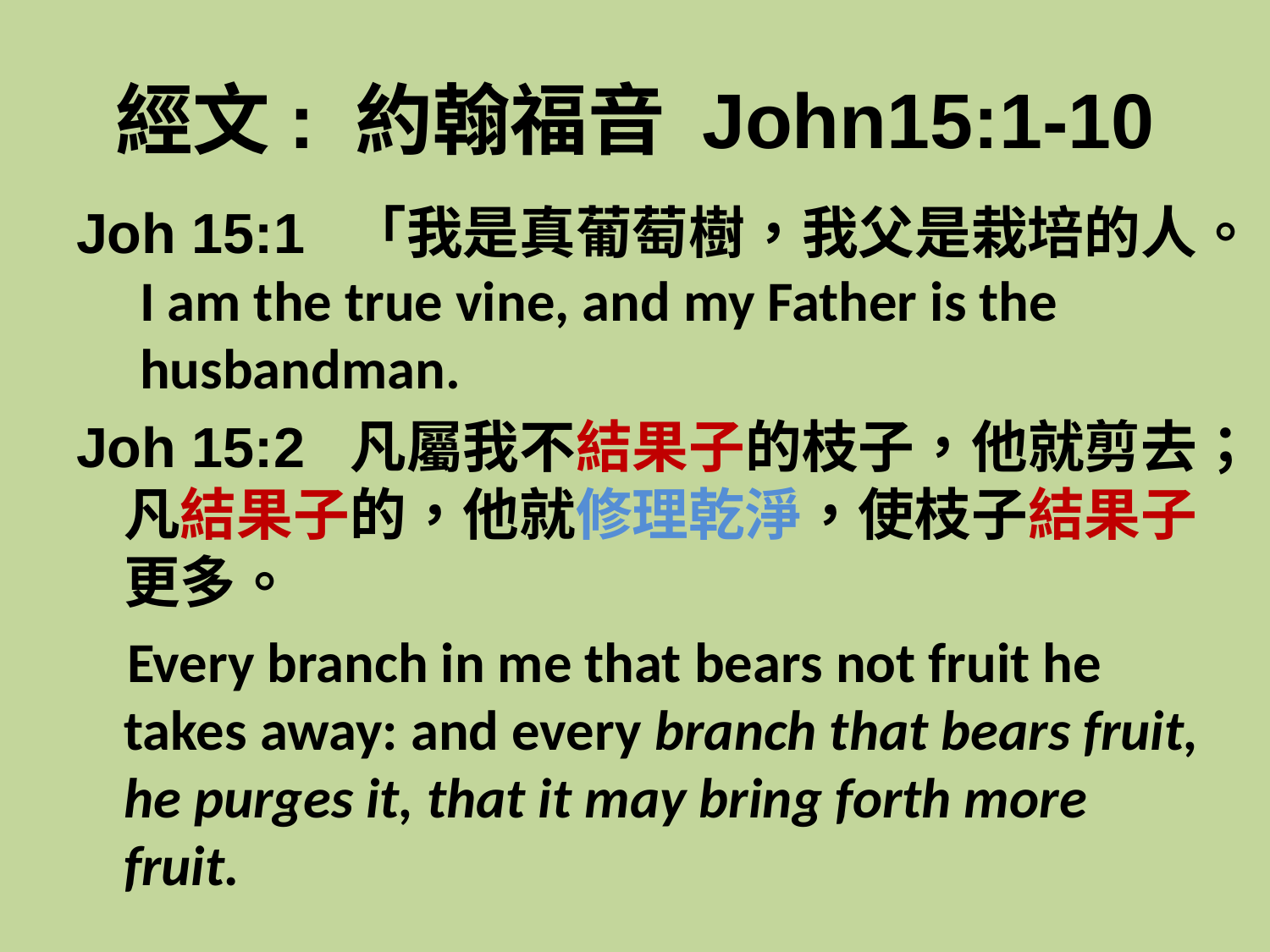

# 經文: 約翰福音 John15:1-10
Joh 15:1  「我是真葡萄樹，我父是栽培的人。
     I am the true vine, and my Father is the
     husbandman.
Joh 15:2  凡屬我不結果子的枝子，他就剪去；凡結果子的，他就修理乾淨，使枝子結果子更多。
    Every branch in me that bears not fruit he takes away: and every branch that bears fruit, he purges it, that it may bring forth more fruit.